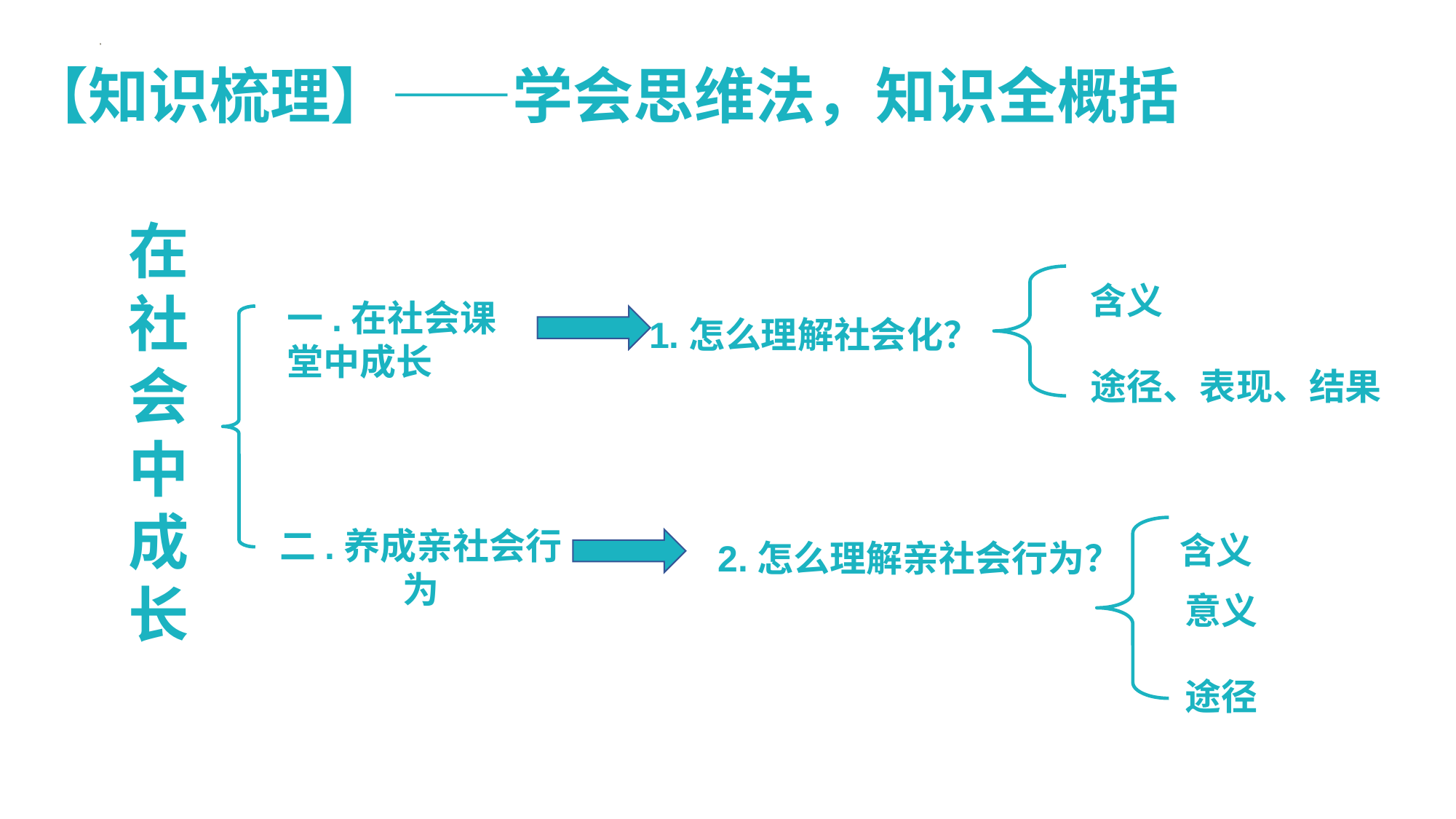

【知识梳理】——学会思维法，知识全概括

在
社
会
中
成
长
含义
1.怎么理解社会化？

一.在社会课堂中成长

途径、表现、结果
含义
2.怎么理解亲社会行为？
二.养成亲社会行为

意义
途径